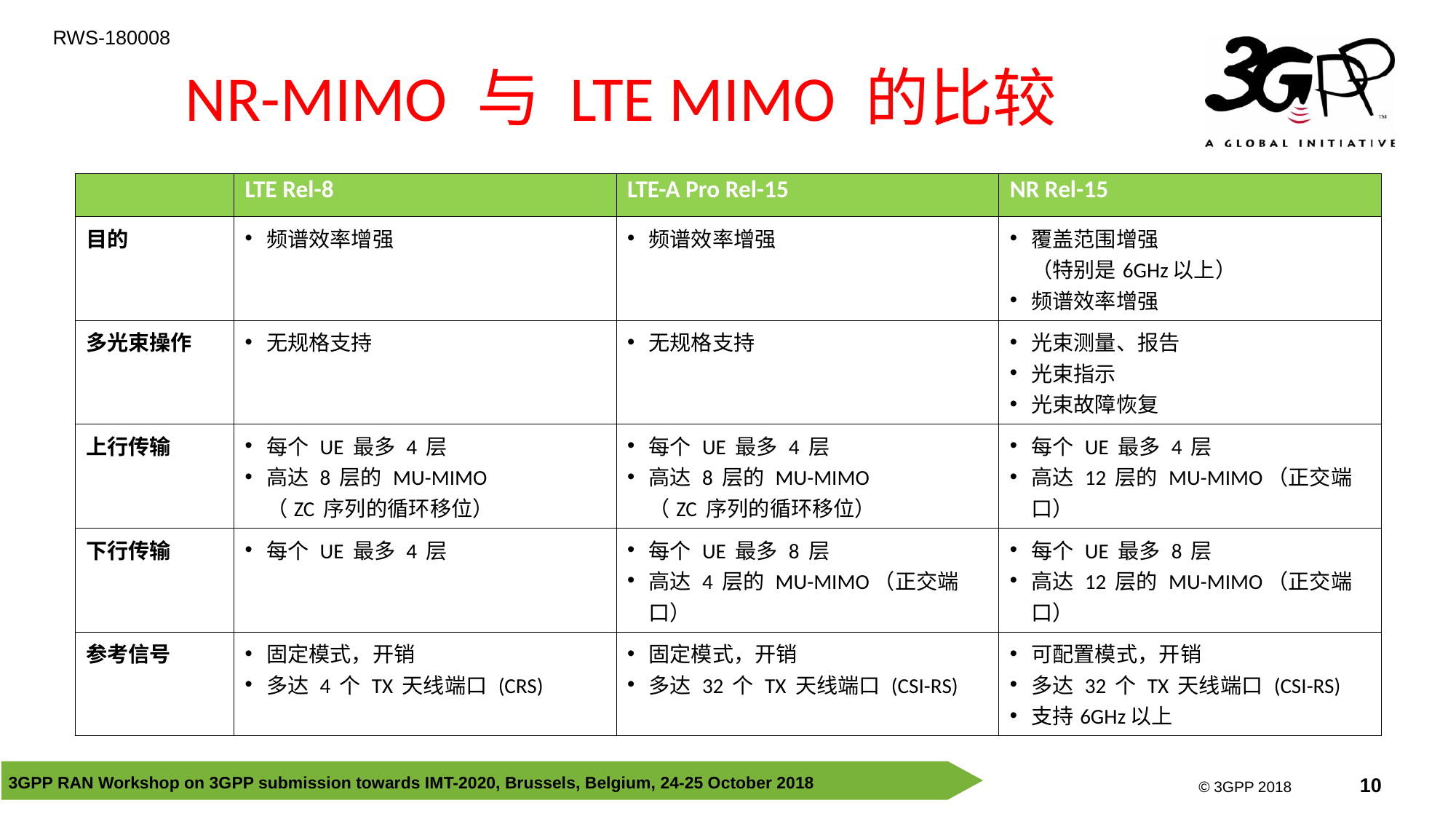

NR-MIMO 与 LTE MIMO 的比较
|  | LTE Rel-8 | LTE-A Pro Rel-15 | NR Rel-15 |
| --- | --- | --- | --- |
| 目的 | 频谱效率增强 | 频谱效率增强 | 覆盖范围增强 （特别是6GHz以上） 频谱效率增强 |
| 多光束操作 | 无规格支持 | 无规格支持 | 光束测量、报告 光束指示 光束故障恢复 |
| 上行传输 | 每个 UE 最多 4 层 高达 8 层的 MU-MIMO （ZC 序列的循环移位） | 每个 UE 最多 4 层 高达 8 层的 MU-MIMO （ZC 序列的循环移位） | 每个 UE 最多 4 层 高达 12 层的 MU-MIMO（正交端口） |
| 下行传输 | 每个 UE 最多 4 层 | 每个 UE 最多 8 层 高达 4 层的 MU-MIMO（正交端口） | 每个 UE 最多 8 层 高达 12 层的 MU-MIMO（正交端口） |
| 参考信号 | 固定模式，开销 多达 4 个 TX 天线端口 (CRS) | 固定模式，开销 多达 32 个 TX 天线端口 (CSI-RS) | 可配置模式，开销 多达 32 个 TX 天线端口 (CSI-RS) 支持6GHz以上 |